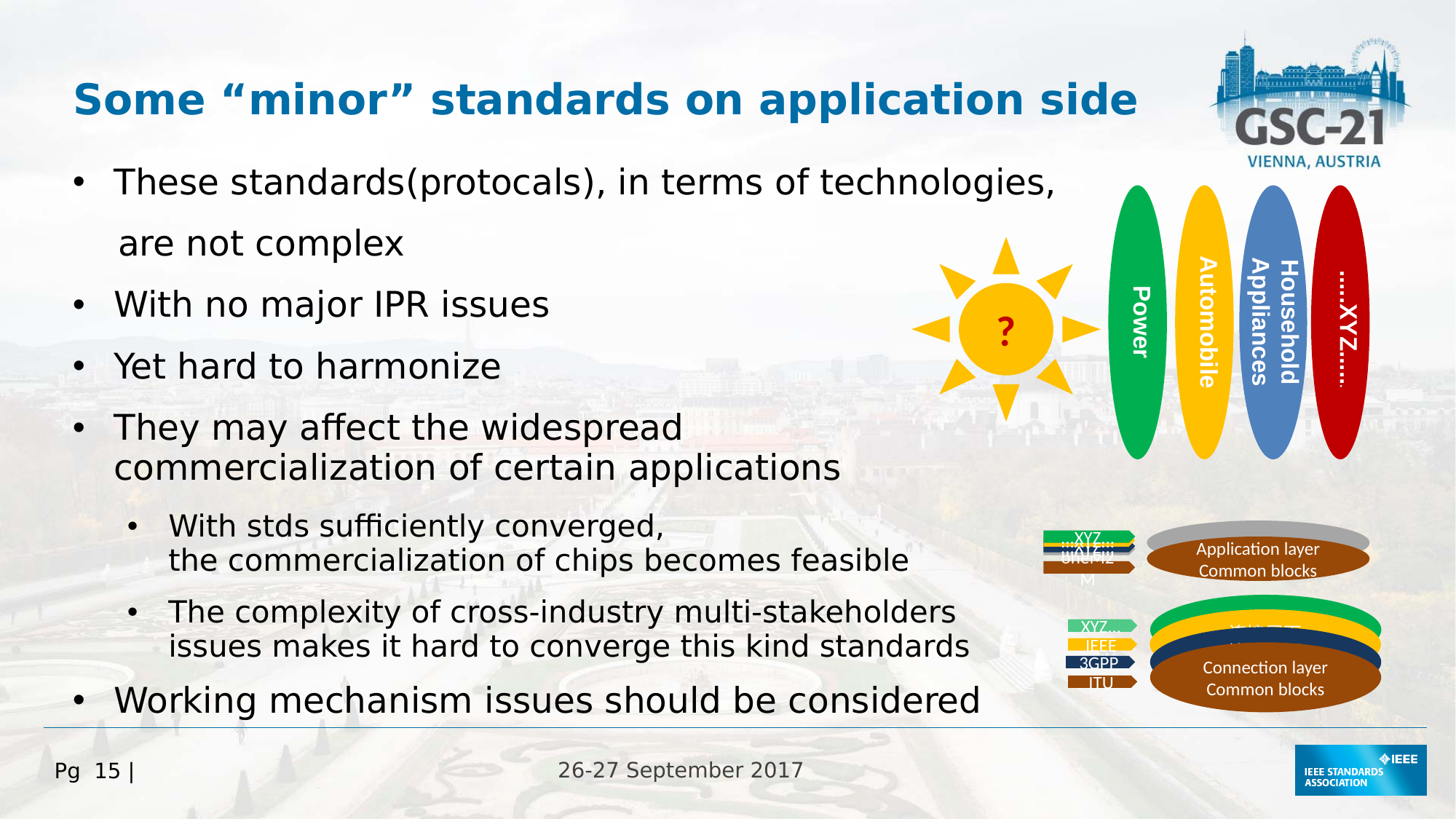

Some “minor” standards on application side
These standards(protocals), in terms of technologies,
    are not complex
With no major IPR issues
Yet hard to harmonize
They may affect the widespread
commercialization of certain applications
With stds sufficiently converged,
the commercialization of chips becomes feasible
The complexity of cross-industry multi-stakeholders
issues makes it hard to converge this kind standards
Working mechanism issues should be considered

Power
Household Appliances
Automobile
.....XYZ......
?

通用积木
...XYZ...
...XYZ...
...XYZ...
...XYZ...
Application layer
Common blocks
oneM2M
连接层面
通用积木
连接层面
通用积木
XYZ...
连接层面
通用积木
IEEE
Connection layer
Common blocks
3GPP
ITU
Pg  15 |